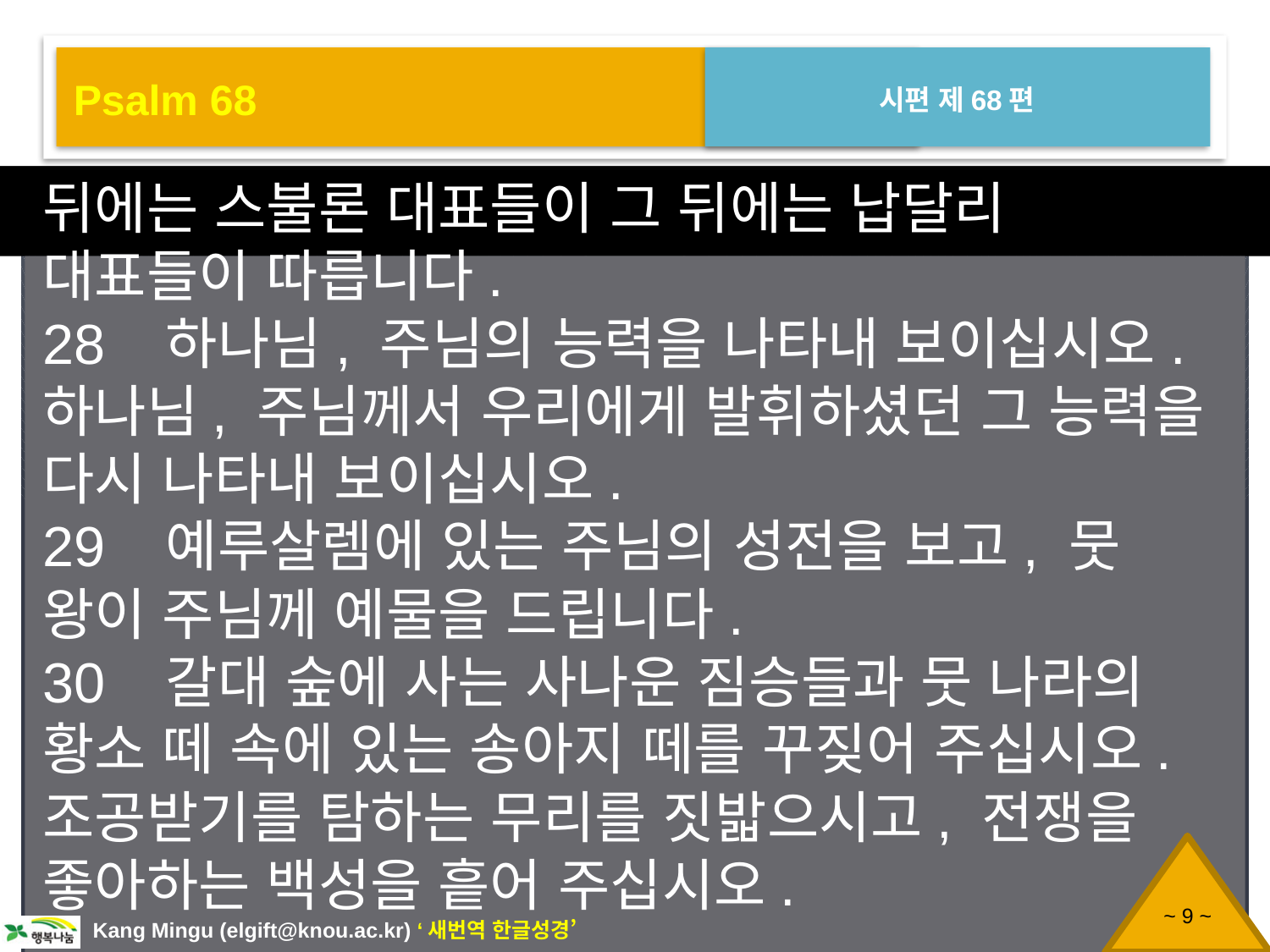

Psalm 68
시편 제68편
뒤에는 스불론 대표들이 그 뒤에는 납달리 대표들이 따릅니다.
28   하나님, 주님의 능력을 나타내 보이십시오. 하나님, 주님께서 우리에게 발휘하셨던 그 능력을 다시 나타내 보이십시오.
29   예루살렘에 있는 주님의 성전을 보고, 뭇 왕이 주님께 예물을 드립니다.
30   갈대 숲에 사는 사나운 짐승들과 뭇 나라의 황소 떼 속에 있는 송아지 떼를 꾸짖어 주십시오. 조공받기를 탐하는 무리를 짓밟으시고, 전쟁을 좋아하는 백성을 흩어 주십시오.